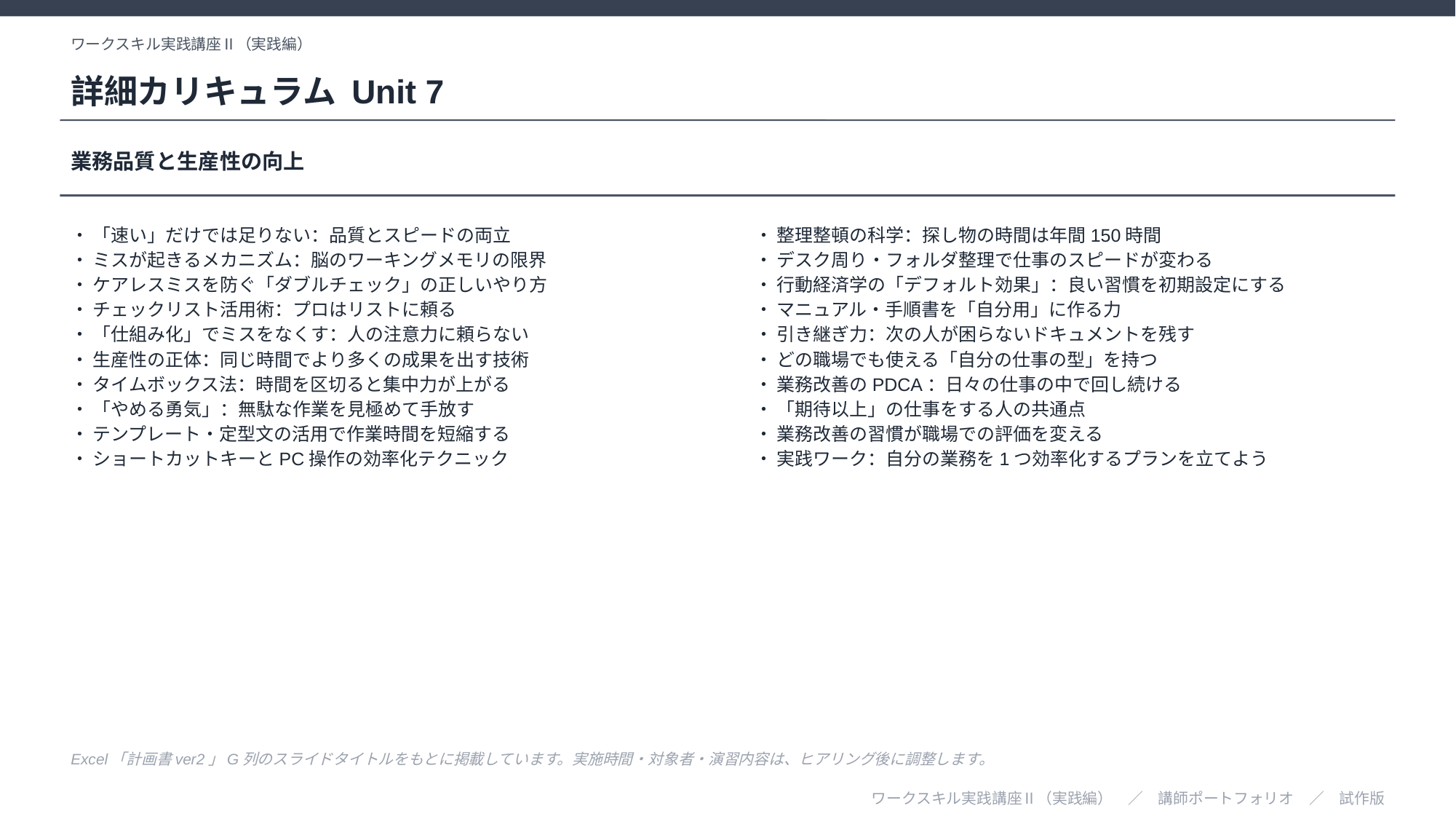

ワークスキル実践講座Ⅱ（実践編）
詳細カリキュラム Unit 7

業務品質と生産性の向上

・ 「速い」だけでは足りない：品質とスピードの両立
・ ミスが起きるメカニズム：脳のワーキングメモリの限界
・ ケアレスミスを防ぐ「ダブルチェック」の正しいやり方
・ チェックリスト活用術：プロはリストに頼る
・ 「仕組み化」でミスをなくす：人の注意力に頼らない
・ 生産性の正体：同じ時間でより多くの成果を出す技術
・ タイムボックス法：時間を区切ると集中力が上がる
・ 「やめる勇気」：無駄な作業を見極めて手放す
・ テンプレート・定型文の活用で作業時間を短縮する
・ ショートカットキーとPC操作の効率化テクニック
・ 整理整頓の科学：探し物の時間は年間150時間
・ デスク周り・フォルダ整理で仕事のスピードが変わる
・ 行動経済学の「デフォルト効果」：良い習慣を初期設定にする
・ マニュアル・手順書を「自分用」に作る力
・ 引き継ぎ力：次の人が困らないドキュメントを残す
・ どの職場でも使える「自分の仕事の型」を持つ
・ 業務改善のPDCA：日々の仕事の中で回し続ける
・ 「期待以上」の仕事をする人の共通点
・ 業務改善の習慣が職場での評価を変える
・ 実践ワーク：自分の業務を1つ効率化するプランを立てよう
Excel「計画書ver2」G列のスライドタイトルをもとに掲載しています。実施時間・対象者・演習内容は、ヒアリング後に調整します。
ワークスキル実践講座Ⅱ（実践編）　／　講師ポートフォリオ　／　試作版